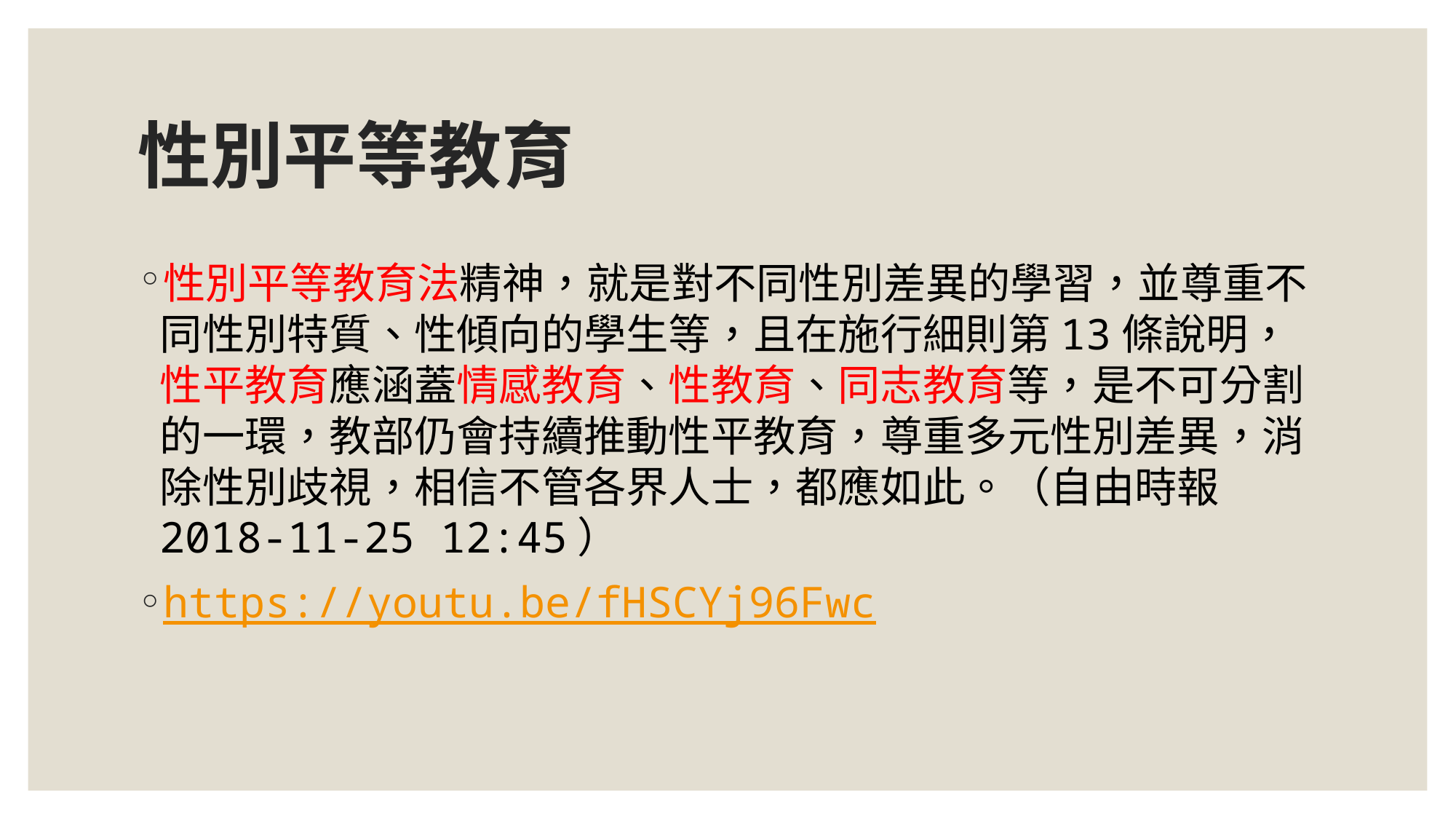

# 性別平等教育
性別平等教育法精神，就是對不同性別差異的學習，並尊重不同性別特質、性傾向的學生等，且在施行細則第13條說明，性平教育應涵蓋情感教育、性教育、同志教育等，是不可分割的一環，教部仍會持續推動性平教育，尊重多元性別差異，消除性別歧視，相信不管各界人士，都應如此。（自由時報2018-11-25 12:45）
https://youtu.be/fHSCYj96Fwc